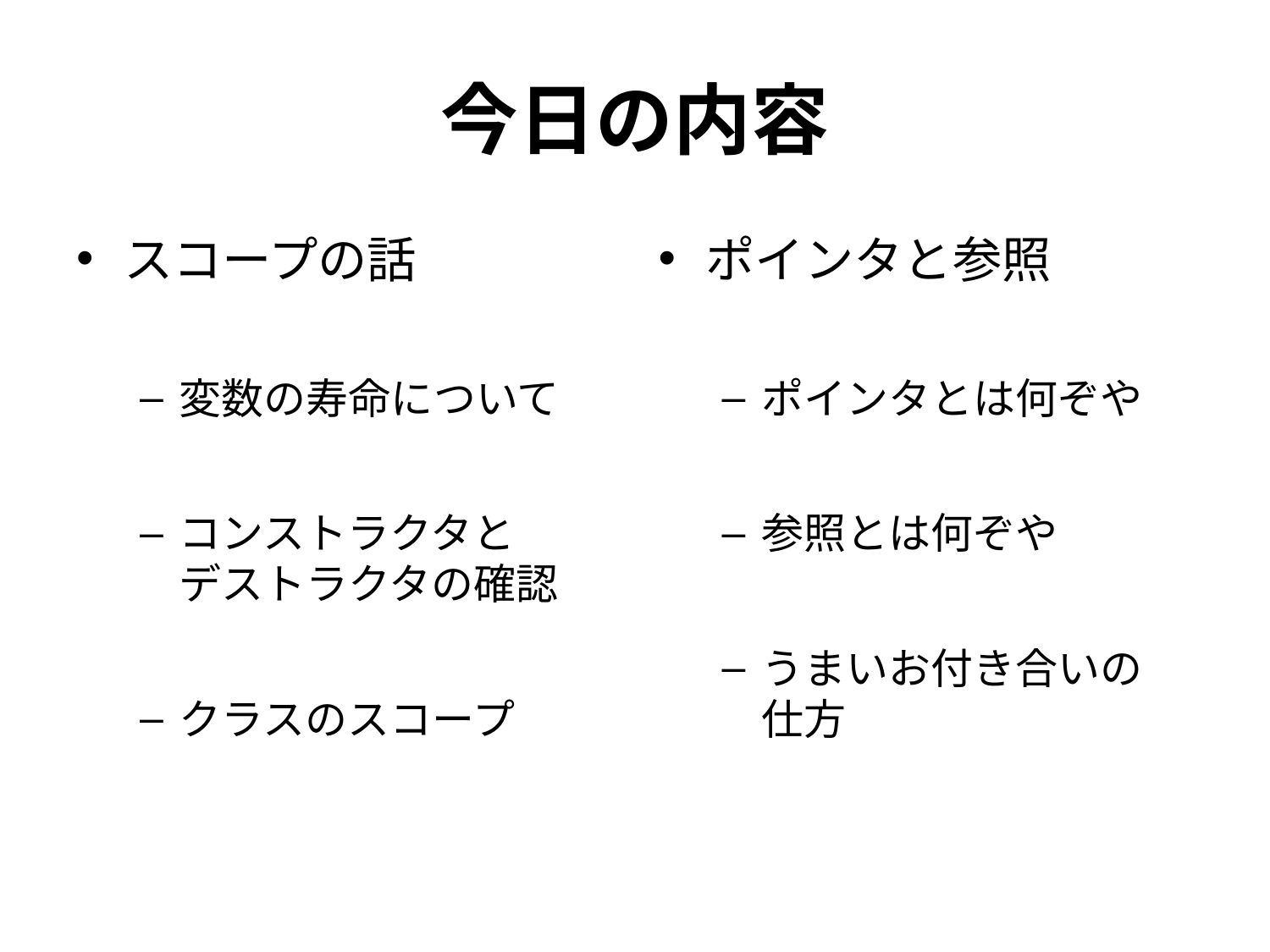

# 今日の内容
スコープの話

変数の寿命について

コンストラクタと
デストラクタの確認

クラスのスコープ
ポインタと参照

ポインタとは何ぞや

参照とは何ぞや

うまいお付き合いの
仕方